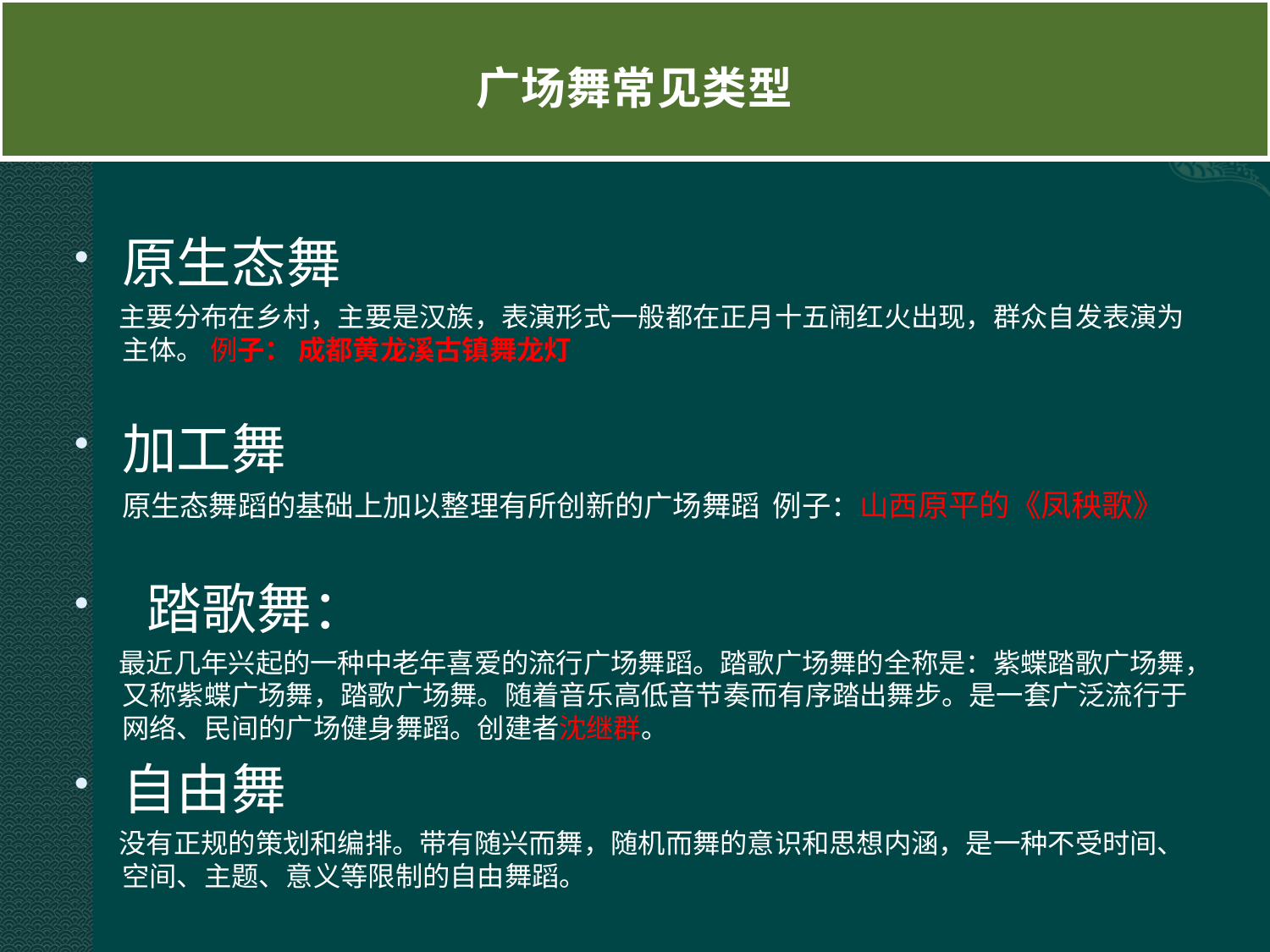

# 广场舞常见类型
原生态舞
      主要分布在乡村，主要是汉族，表演形式一般都在正月十五闹红火出现，群众自发表演为主体。 例子： 成都黄龙溪古镇舞龙灯

加工舞
      原生态舞蹈的基础上加以整理有所创新的广场舞蹈  例子：山西原平的《凤秧歌》

 踏歌舞：
      最近几年兴起的一种中老年喜爱的流行广场舞蹈。踏歌广场舞的全称是：紫蝶踏歌广场舞，又称紫蝶广场舞，踏歌广场舞。随着音乐高低音节奏而有序踏出舞步。是一套广泛流行于网络、民间的广场健身舞蹈。创建者沈继群。
自由舞
      没有正规的策划和编排。带有随兴而舞，随机而舞的意识和思想内涵，是一种不受时间、空间、主题、意义等限制的自由舞蹈。